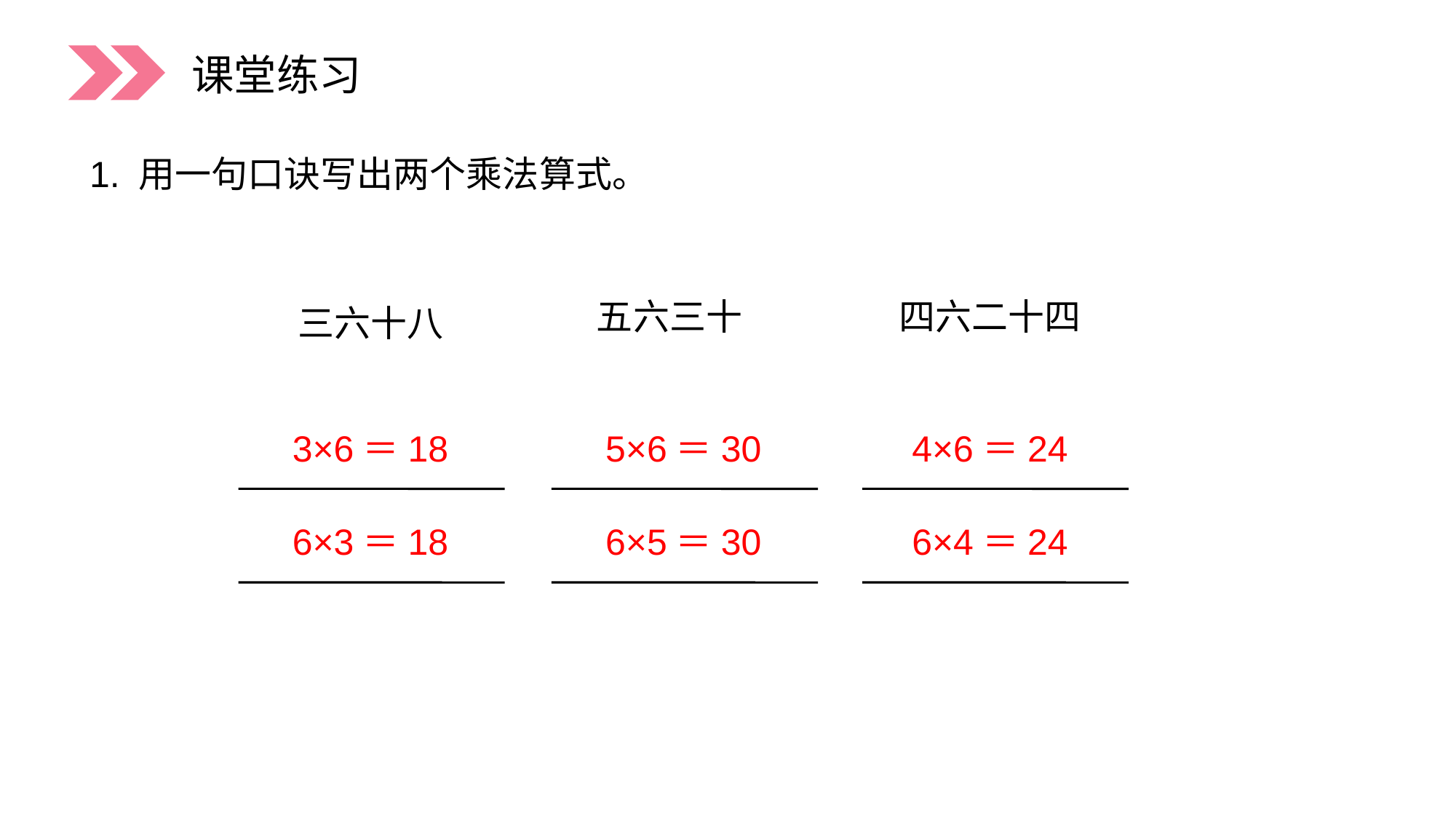

课堂练习
1. 用一句口诀写出两个乘法算式。
五六三十
四六二十四
三六十八

3×6＝18
5×6＝30
4×6＝24
6×3＝18
6×5＝30
6×4＝24